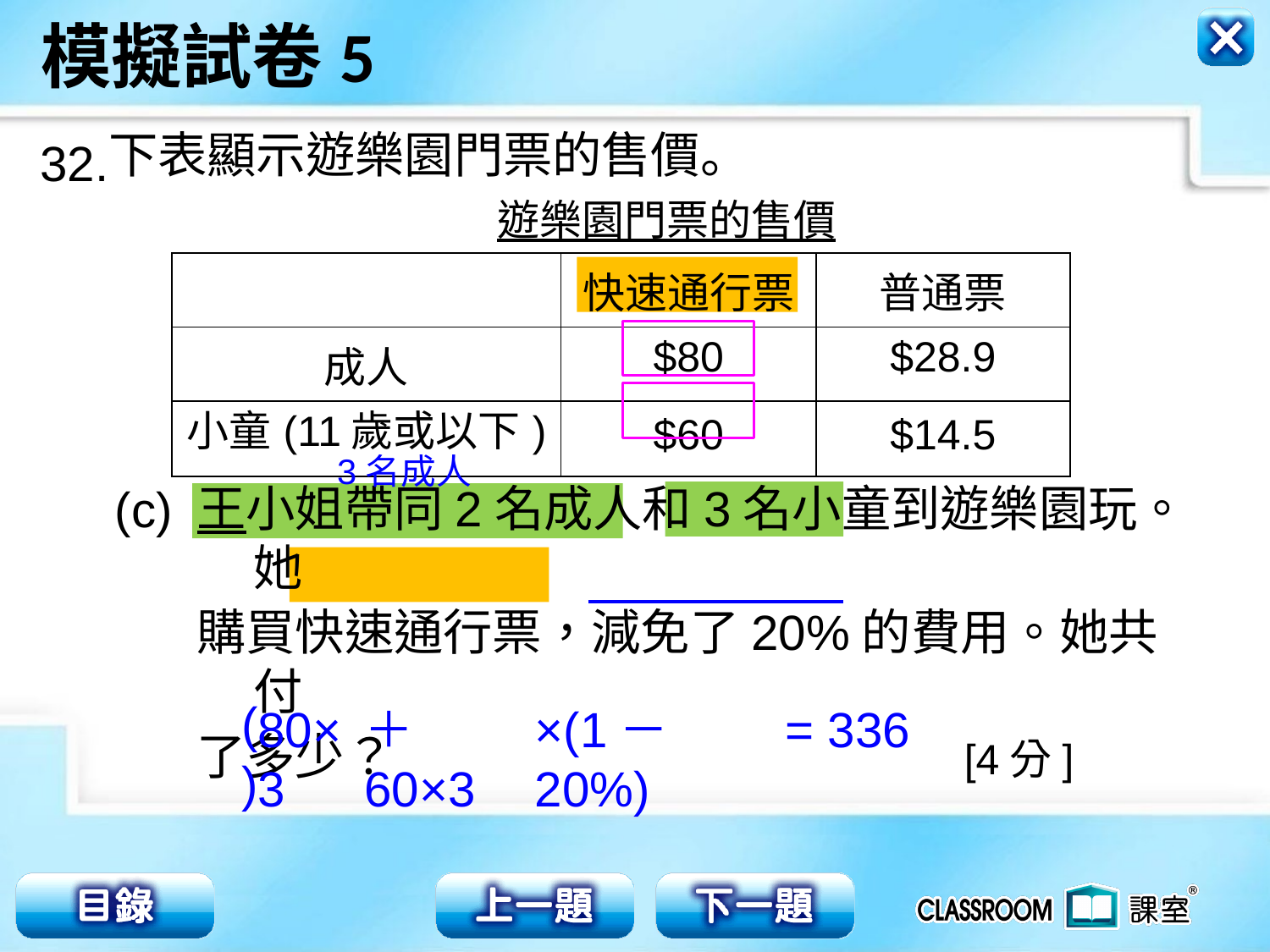

下表顯示遊樂園門票的售價。
32.
遊樂園門票的售價
|  | 快速通行票 | 普通票 |
| --- | --- | --- |
| 成人 | $80 | $28.9 |
| 小童(11歲或以下) | $60 | $14.5 |

 3名成人
王小姐帶同2名成人和3名小童到遊樂園玩。她
購買快速通行票，減免了20%的費用。她共付
了多少？                                                   [4分]
(c)

(                   )
×(1－20%)
＋60×3
= 336
80×3